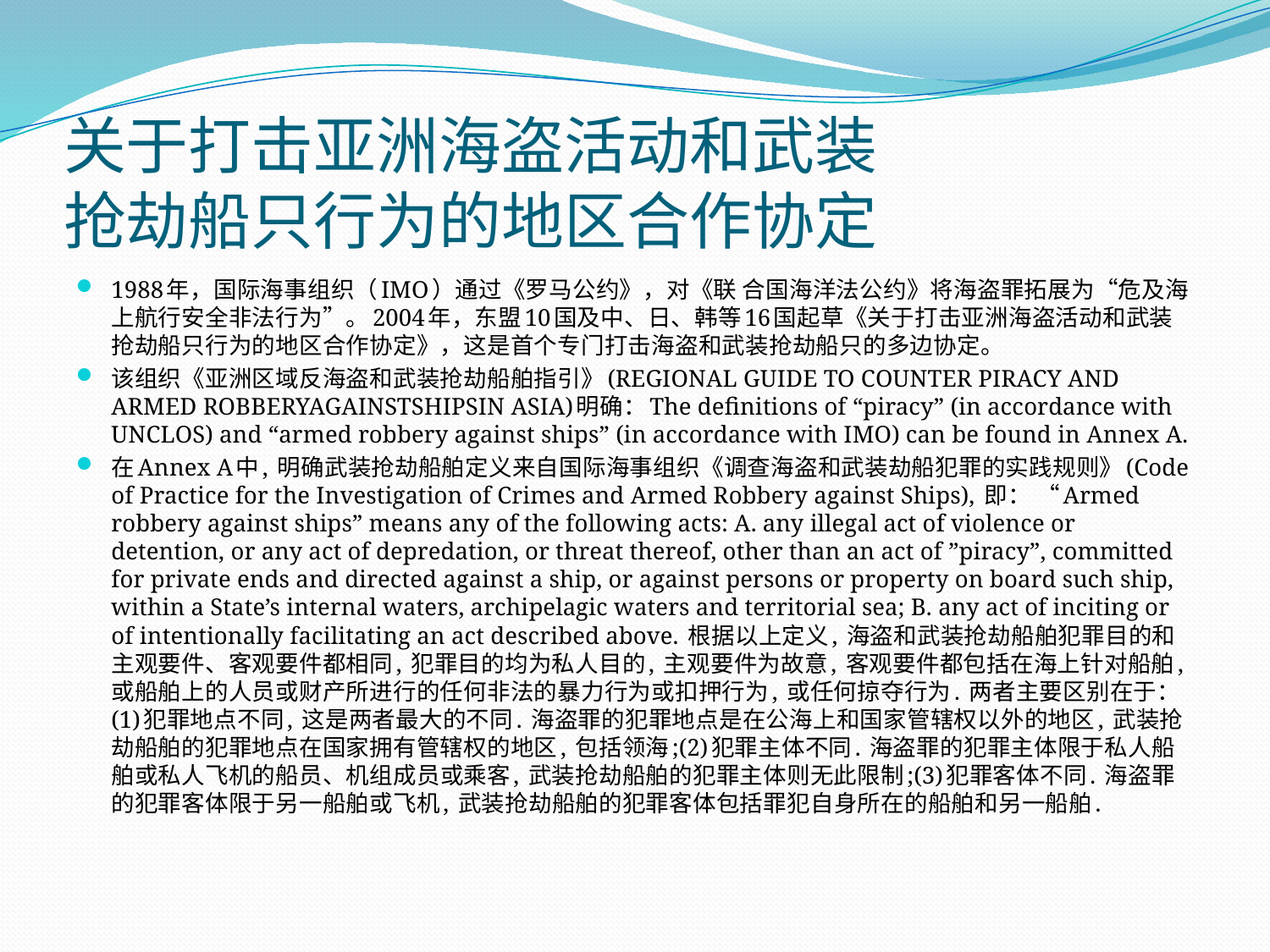

# 关于打击亚洲海盗活动和武装 抢劫船只行为的地区合作协定
1988年，国际海事组织（IMO）通过《罗马公约》，对《联 合国海洋法公约》将海盗罪拓展为“危及海上航行安全非法行为”。2004年，东盟10国及中、日、韩等16国起草《关于打击亚洲海盗活动和武装抢劫船只行为的地区合作协定》，这是首个专门打击海盗和武装抢劫船只的多边协定。
该组织《亚洲区域反海盗和武装抢劫船舶指引》(REGIONAL GUIDE TO COUNTER PIRACY AND ARMED ROBBERYAGAINSTSHIPSIN ASIA)明确：The definitions of “piracy” (in accordance with UNCLOS) and “armed robbery against ships” (in accordance with IMO) can be found in Annex A.
在Annex A中, 明确武装抢劫船舶定义来自国际海事组织《调查海盗和武装劫船犯罪的实践规则》(Code of Practice for the Investigation of Crimes and Armed Robbery against Ships), 即： “Armed robbery against ships” means any of the following acts: A. any illegal act of violence or detention, or any act of depredation, or threat thereof, other than an act of ”piracy”, committed for private ends and directed against a ship, or against persons or property on board such ship, within a State’s internal waters, archipelagic waters and territorial sea; B. any act of inciting or of intentionally facilitating an act described above. 根据以上定义, 海盗和武装抢劫船舶犯罪目的和主观要件、客观要件都相同, 犯罪目的均为私人目的, 主观要件为故意, 客观要件都包括在海上针对船舶, 或船舶上的人员或财产所进行的任何非法的暴力行为或扣押行为, 或任何掠夺行为. 两者主要区别在于：(1)犯罪地点不同, 这是两者最大的不同. 海盗罪的犯罪地点是在公海上和国家管辖权以外的地区, 武装抢劫船舶的犯罪地点在国家拥有管辖权的地区, 包括领海;(2)犯罪主体不同. 海盗罪的犯罪主体限于私人船舶或私人飞机的船员、机组成员或乘客, 武装抢劫船舶的犯罪主体则无此限制;(3)犯罪客体不同. 海盗罪的犯罪客体限于另一船舶或飞机, 武装抢劫船舶的犯罪客体包括罪犯自身所在的船舶和另一船舶.